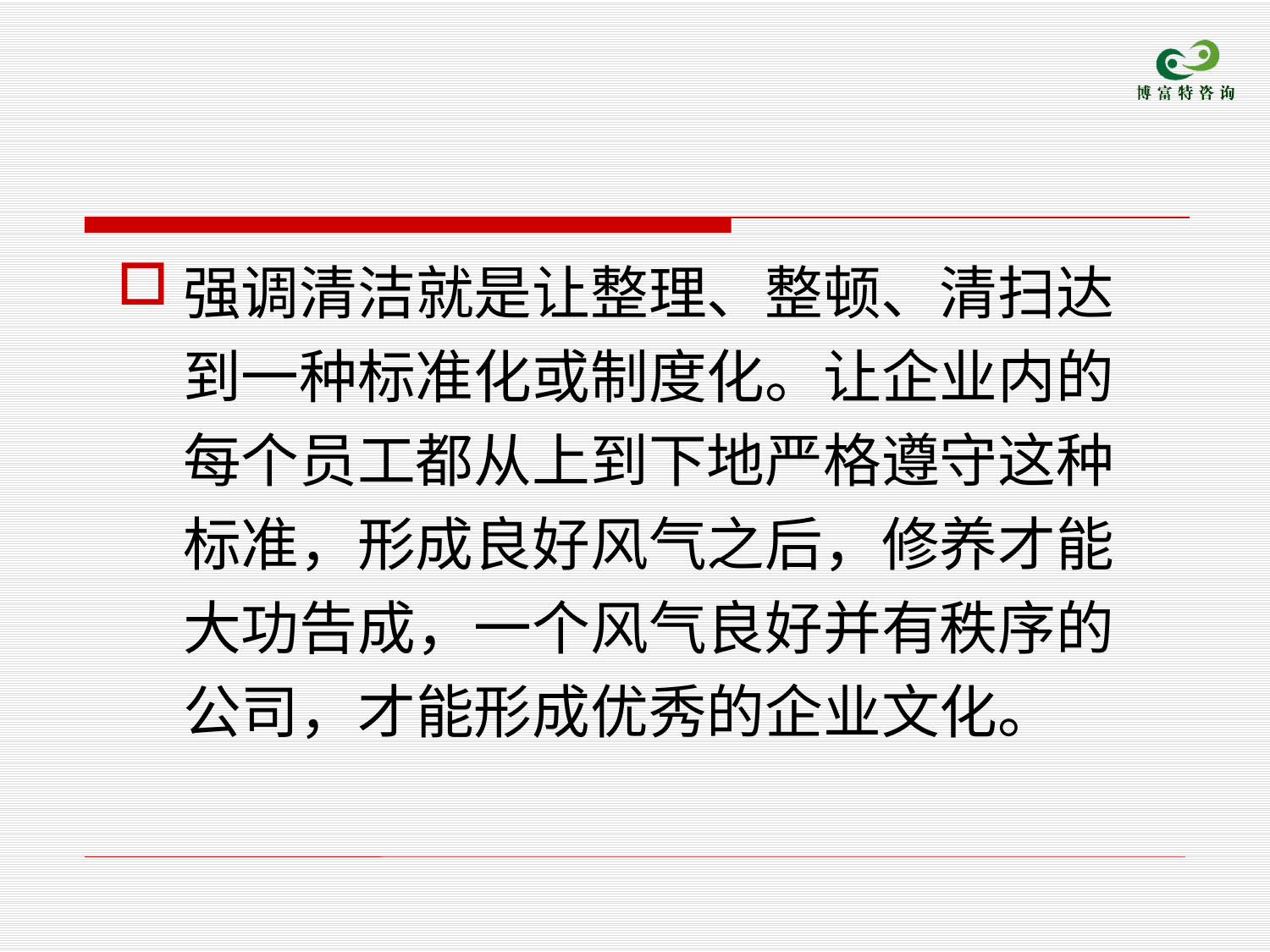

强调清洁就是让整理、整顿、清扫达到一种标准化或制度化。让企业内的每个员工都从上到下地严格遵守这种标准，形成良好风气之后，修养才能大功告成，一个风气良好并有秩序的公司，才能形成优秀的企业文化。
298